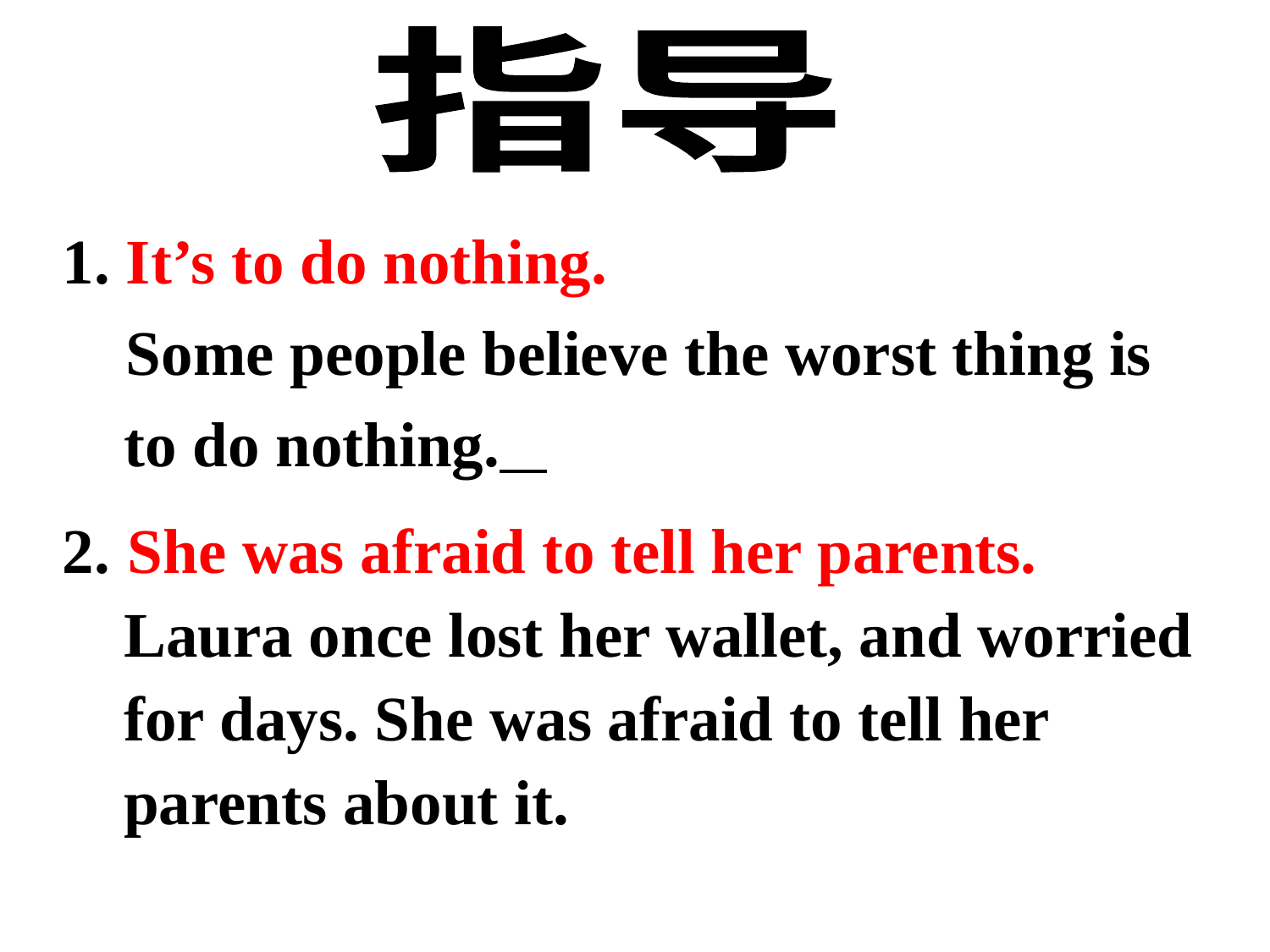

指导
1. It’s to do nothing.
    Some people believe the worst thing is to do nothing.
2. She was afraid to tell her parents. Laura once lost her wallet, and worried for days. She was afraid to tell her parents about it.